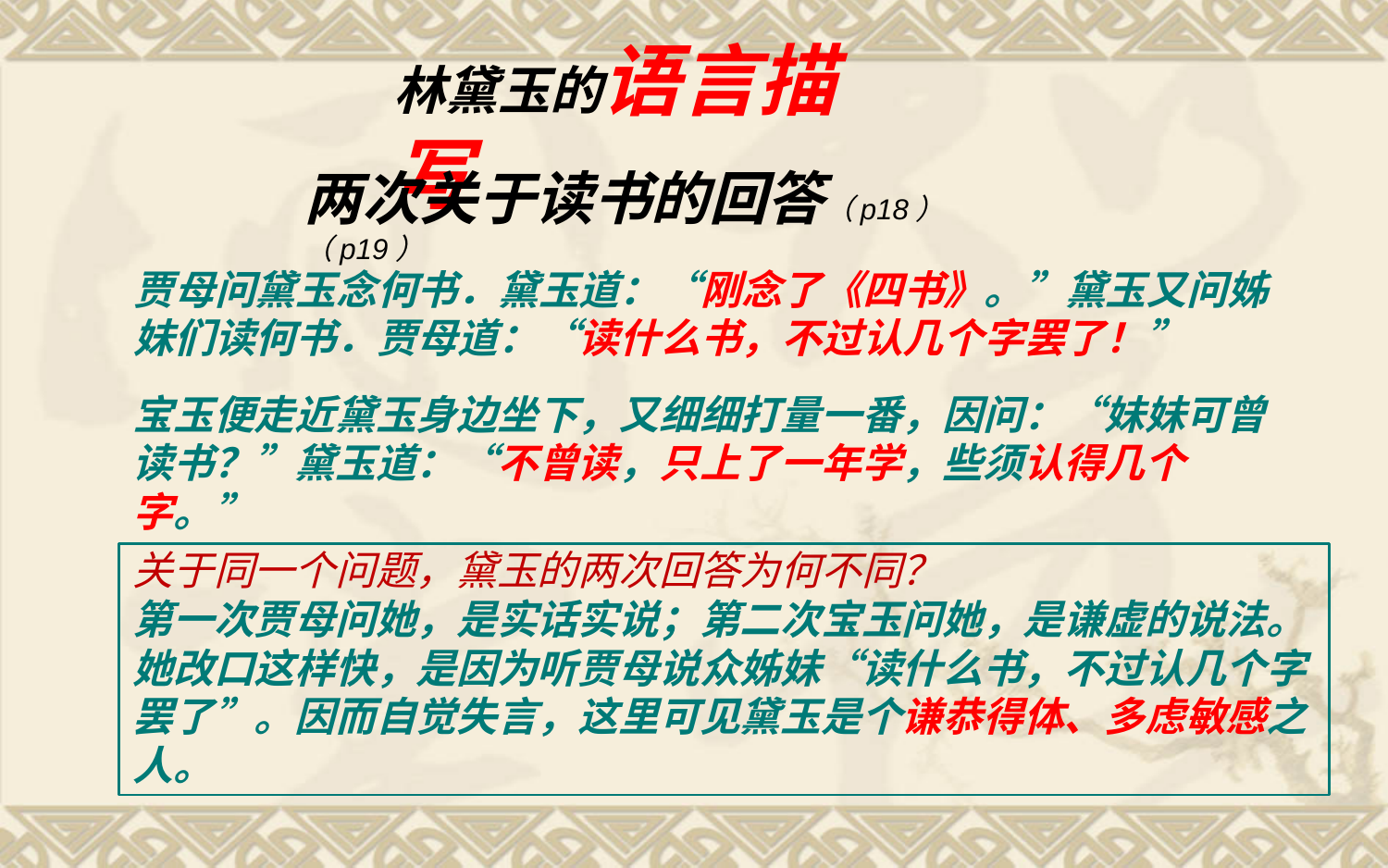

林黛玉的语言描写
两次关于读书的回答（p18）（p19）
贾母问黛玉念何书．黛玉道：“刚念了《四书》。”黛玉又问姊妹们读何书．贾母道：“读什么书，不过认几个字罢了！”

宝玉便走近黛玉身边坐下，又细细打量一番，因问：“妹妹可曾读书？”黛玉道：“不曾读，只上了一年学，些须认得几个字。”
关于同一个问题，黛玉的两次回答为何不同？
第一次贾母问她，是实话实说；第二次宝玉问她，是谦虚的说法。她改口这样快，是因为听贾母说众姊妹“读什么书，不过认几个字罢了”。因而自觉失言，这里可见黛玉是个谦恭得体、多虑敏感之人。